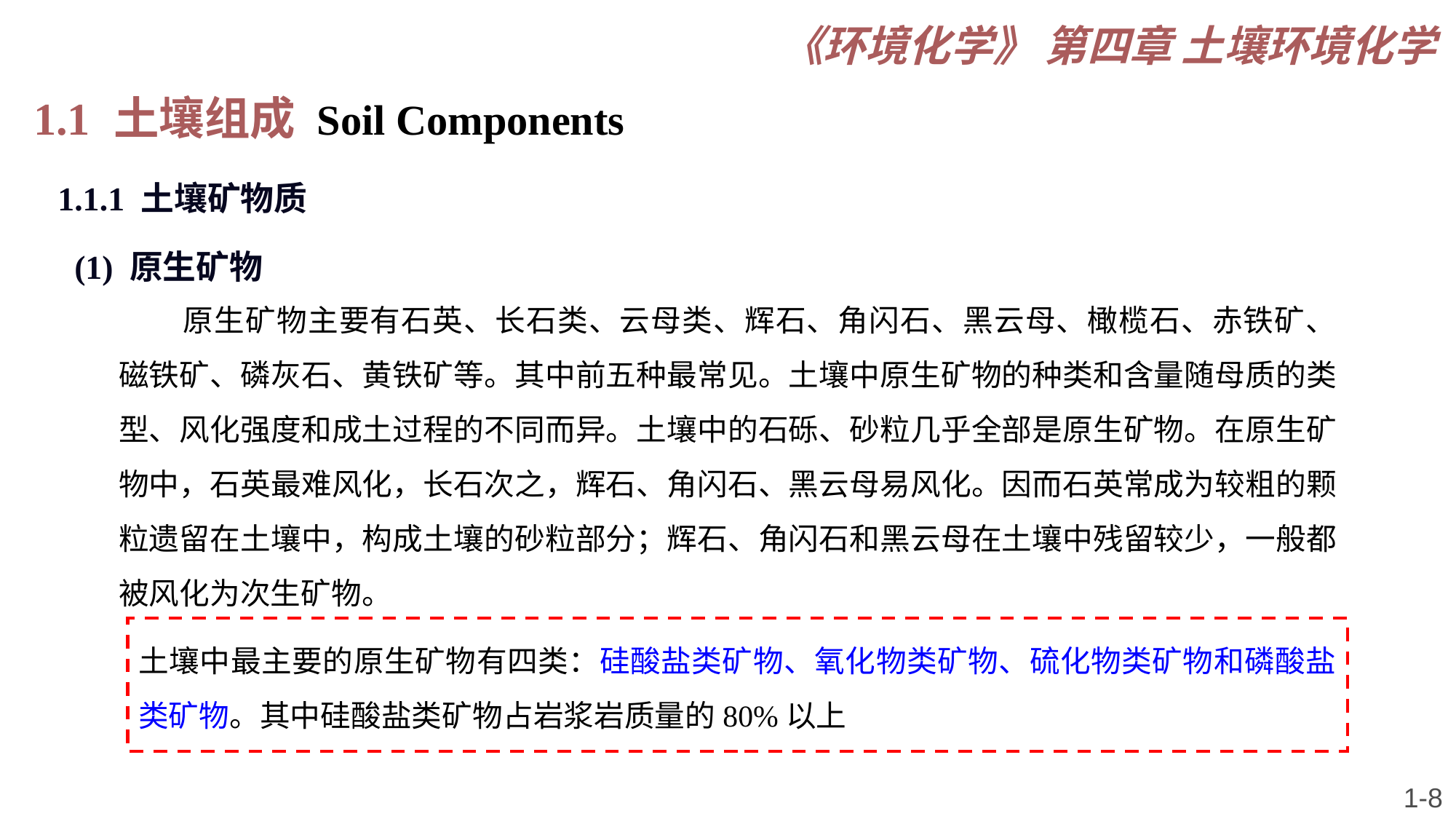

《环境化学》 第四章 土壤环境化学
1.1 土壤组成 Soil Components
1.1.1 土壤矿物质
(1) 原生矿物

原生矿物主要有石英、长石类、云母类、辉石、角闪石、黑云母、橄榄石、赤铁矿、磁铁矿、磷灰石、黄铁矿等。其中前五种最常见。土壤中原生矿物的种类和含量随母质的类型、风化强度和成土过程的不同而异。土壤中的石砾、砂粒几乎全部是原生矿物。在原生矿物中，石英最难风化，长石次之，辉石、角闪石、黑云母易风化。因而石英常成为较粗的颗粒遗留在土壤中，构成土壤的砂粒部分；辉石、角闪石和黑云母在土壤中残留较少，一般都被风化为次生矿物。
土壤中最主要的原生矿物有四类：硅酸盐类矿物、氧化物类矿物、硫化物类矿物和磷酸盐类矿物。其中硅酸盐类矿物占岩浆岩质量的80%以上
1-8